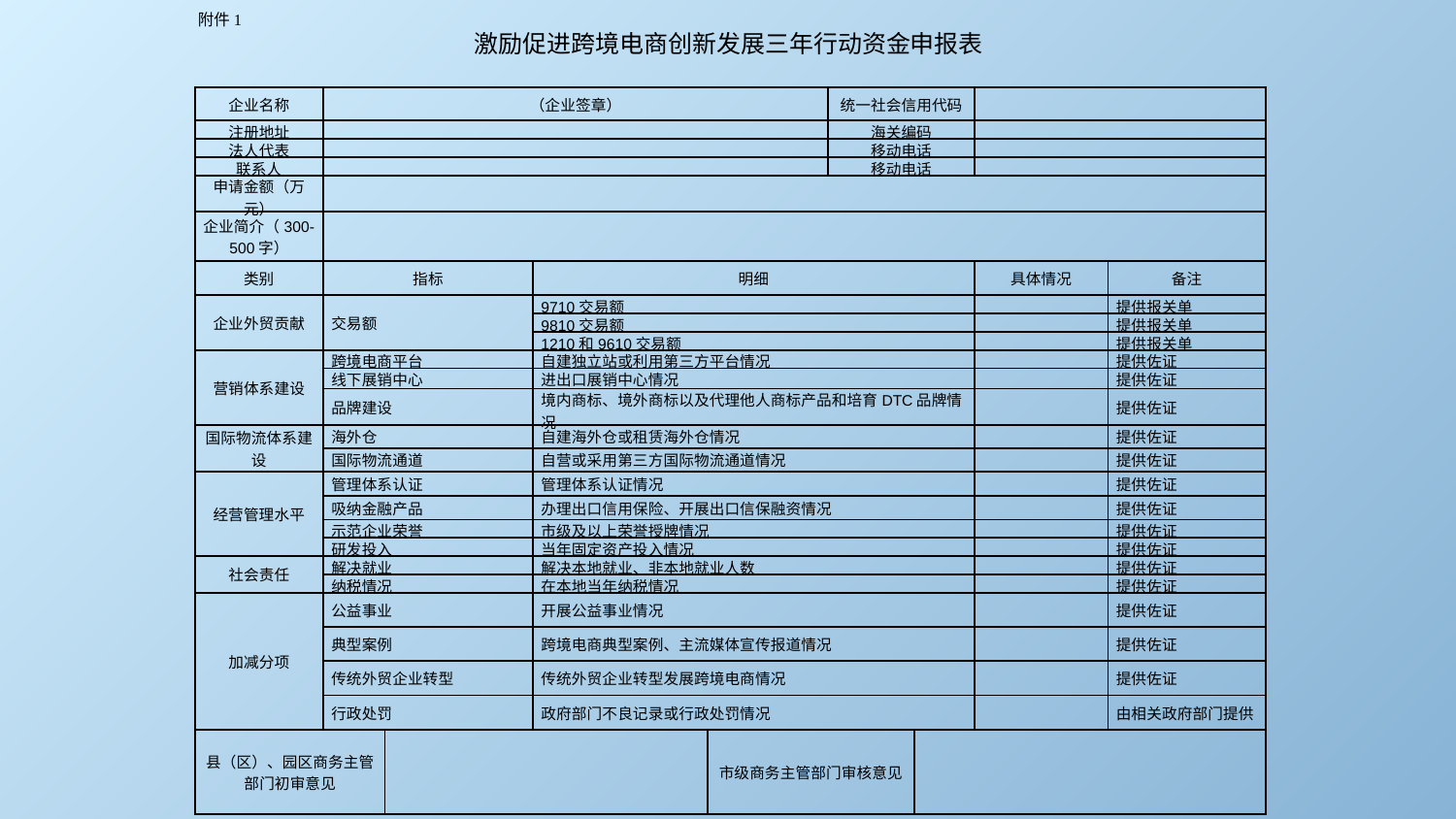

附件1
激励促进跨境电商创新发展三年行动资金申报表

| 企业名称 | （企业签章） |  |  |  | 统一社会信用代码 |  |  |  |
| --- | --- | --- | --- | --- | --- | --- | --- | --- |
| 注册地址 |  |  |  |  | 海关编码 |  |  |  |
| 法人代表 |  |  |  |  | 移动电话 |  |  |  |
| 联系人 |  |  |  |  | 移动电话 |  |  |  |
| 申请金额（万元） |  |  |  |  |  |  |  |  |
| 企业简介（300-500字） |  |  |  |  |  |  |  |  |
| 类别 | 指标 |  | 明细 |  |  |  | 具体情况 | 备注 |
| 企业外贸贡献 | 交易额 |  | 9710交易额 |  |  |  |  | 提供报关单 |
|  |  |  | 9810交易额 |  |  |  |  | 提供报关单 |
|  |  |  | 1210和9610交易额 |  |  |  |  | 提供报关单 |
| 营销体系建设 | 跨境电商平台 |  | 自建独立站或利用第三方平台情况 |  |  |  |  | 提供佐证 |
|  | 线下展销中心 |  | 进出口展销中心情况 |  |  |  |  | 提供佐证 |
|  | 品牌建设 |  | 境内商标、境外商标以及代理他人商标产品和培育DTC品牌情况 |  |  |  |  | 提供佐证 |
| 国际物流体系建设 | 海外仓 |  | 自建海外仓或租赁海外仓情况 |  |  |  |  | 提供佐证 |
|  | 国际物流通道 |  | 自营或采用第三方国际物流通道情况 |  |  |  |  | 提供佐证 |
| 经营管理水平 | 管理体系认证 |  | 管理体系认证情况 |  |  |  |  | 提供佐证 |
|  | 吸纳金融产品 |  | 办理出口信用保险、开展出口信保融资情况 |  |  |  |  | 提供佐证 |
|  | 示范企业荣誉 |  | 市级及以上荣誉授牌情况 |  |  |  |  | 提供佐证 |
|  | 研发投入 |  | 当年固定资产投入情况 |  |  |  |  | 提供佐证 |
| 社会责任 | 解决就业 |  | 解决本地就业、非本地就业人数 |  |  |  |  | 提供佐证 |
|  | 纳税情况 |  | 在本地当年纳税情况 |  |  |  |  | 提供佐证 |
| 加减分项 | 公益事业 |  | 开展公益事业情况 |  |  |  |  | 提供佐证 |
|  | 典型案例 |  | 跨境电商典型案例、主流媒体宣传报道情况 |  |  |  |  | 提供佐证 |
|  | 传统外贸企业转型 |  | 传统外贸企业转型发展跨境电商情况 |  |  |  |  | 提供佐证 |
|  | 行政处罚 |  | 政府部门不良记录或行政处罚情况 |  |  |  |  | 由相关政府部门提供 |
| 县（区）、园区商务主管部门初审意见 |  |  |  | 市级商务主管部门审核意见 |  |  |  |  |